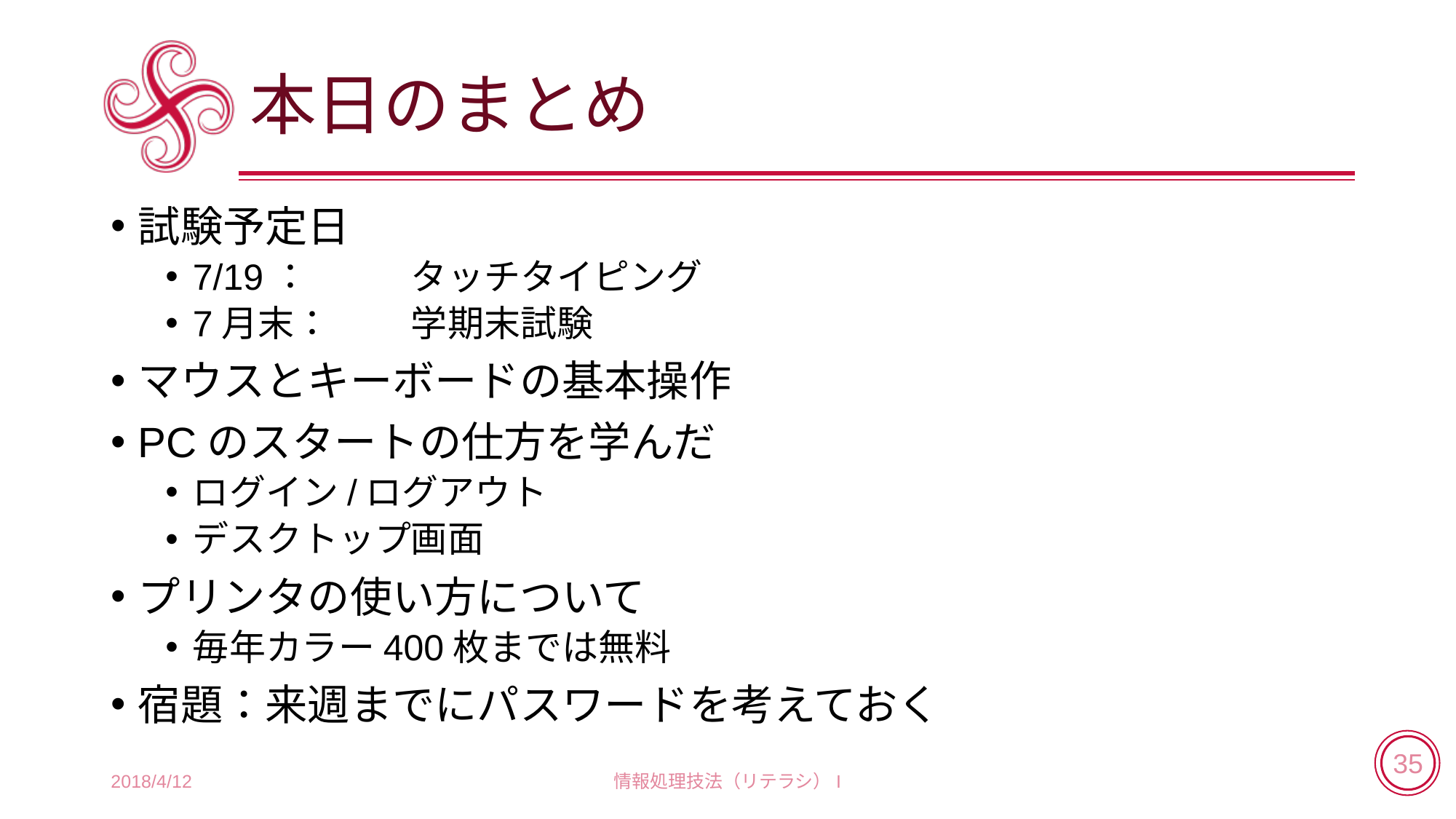

# 本日のまとめ
試験予定日
7/19：	タッチタイピング
7月末：	学期末試験
マウスとキーボードの基本操作
PCのスタートの仕方を学んだ
ログイン/ログアウト
デスクトップ画面
プリンタの使い方について
毎年カラー400枚までは無料
宿題：来週までにパスワードを考えておく

2018/4/12
情報処理技法（リテラシ）I